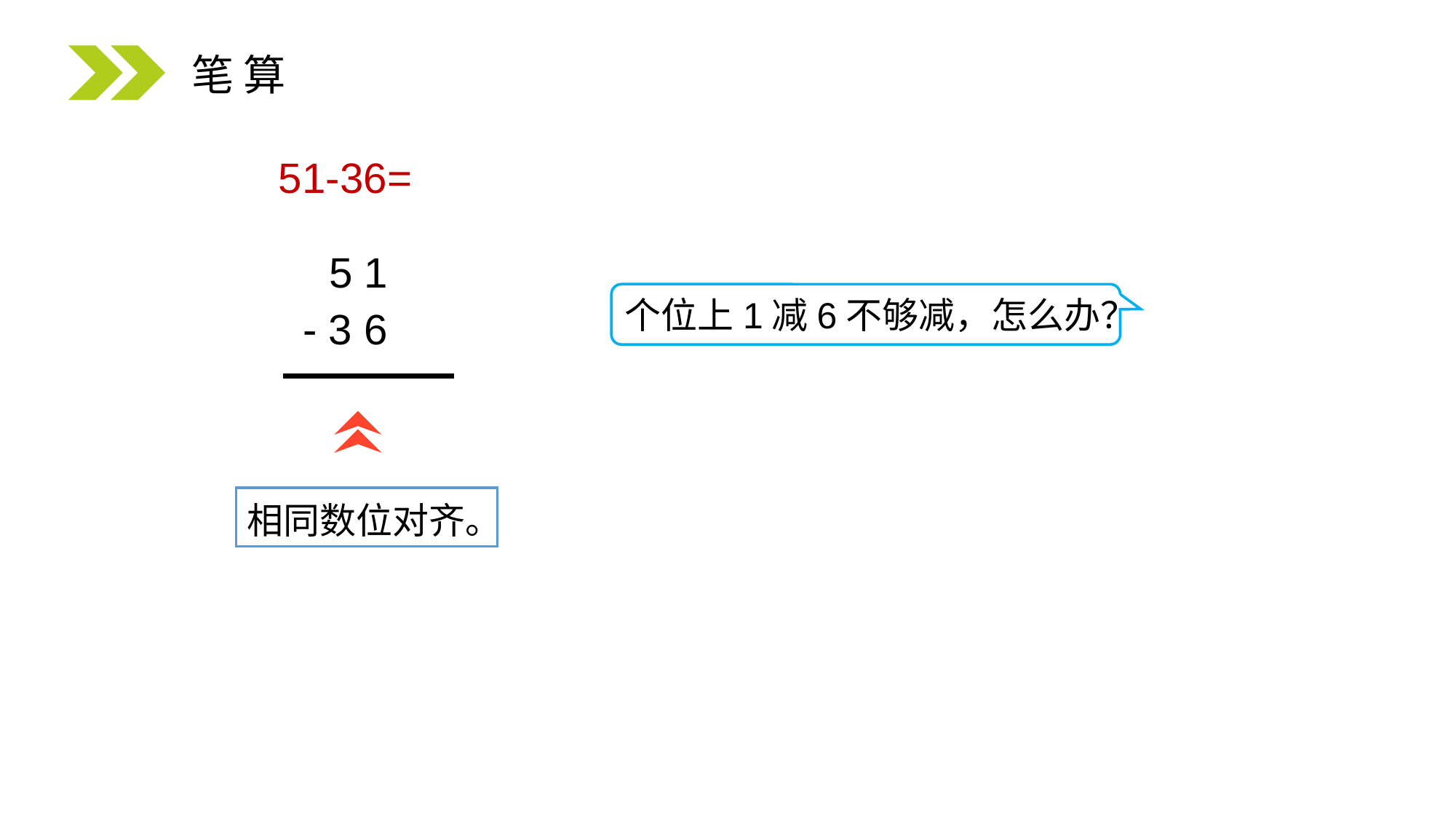

笔 算
51-36=
5 1
个位上1减6不够减，怎么办？
- 3 6

相同数位对齐。